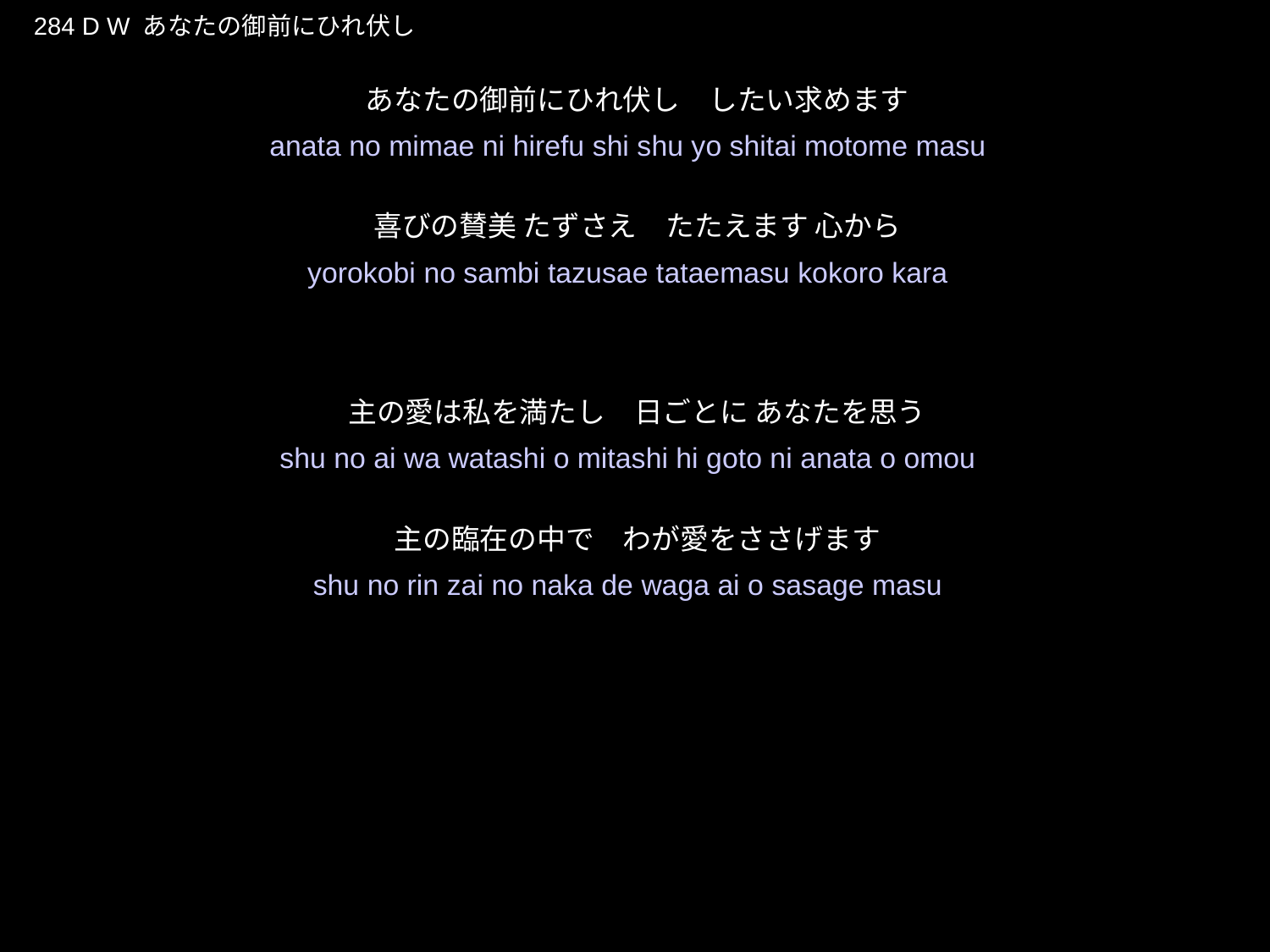

あなたのみまえにひれふし
★W
284 D W あなたの御前にひれ伏し
あなたの御前にひれ伏し　したい求めます
喜びの賛美 たずさえ　たたえます 心から
主の愛は私を満たし　日ごとに あなたを思う
主の臨在の中で　わが愛をささげます
★３
anata no mimae ni hirefu shi shu yo shitai motome masu
yorokobi no sambi tazusae tataemasu kokoro kara
shu no ai wa watashi o mitashi hi goto ni anata o omou
shu no rin zai no naka de waga ai o sasage masu